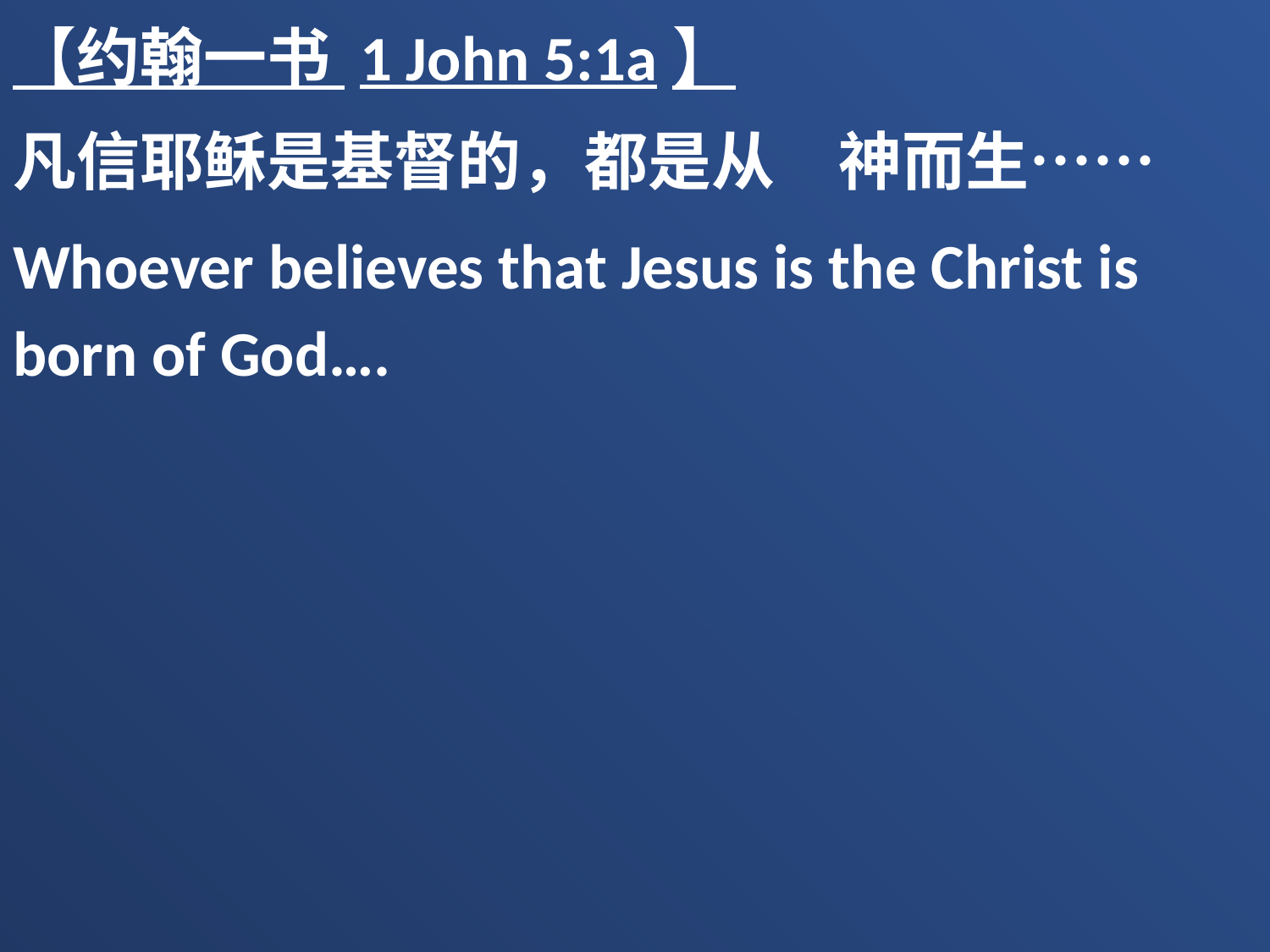

【约翰一书 1 John 5:1a】
凡信耶稣是基督的，都是从　神而生……
Whoever believes that Jesus is the Christ is born of God….